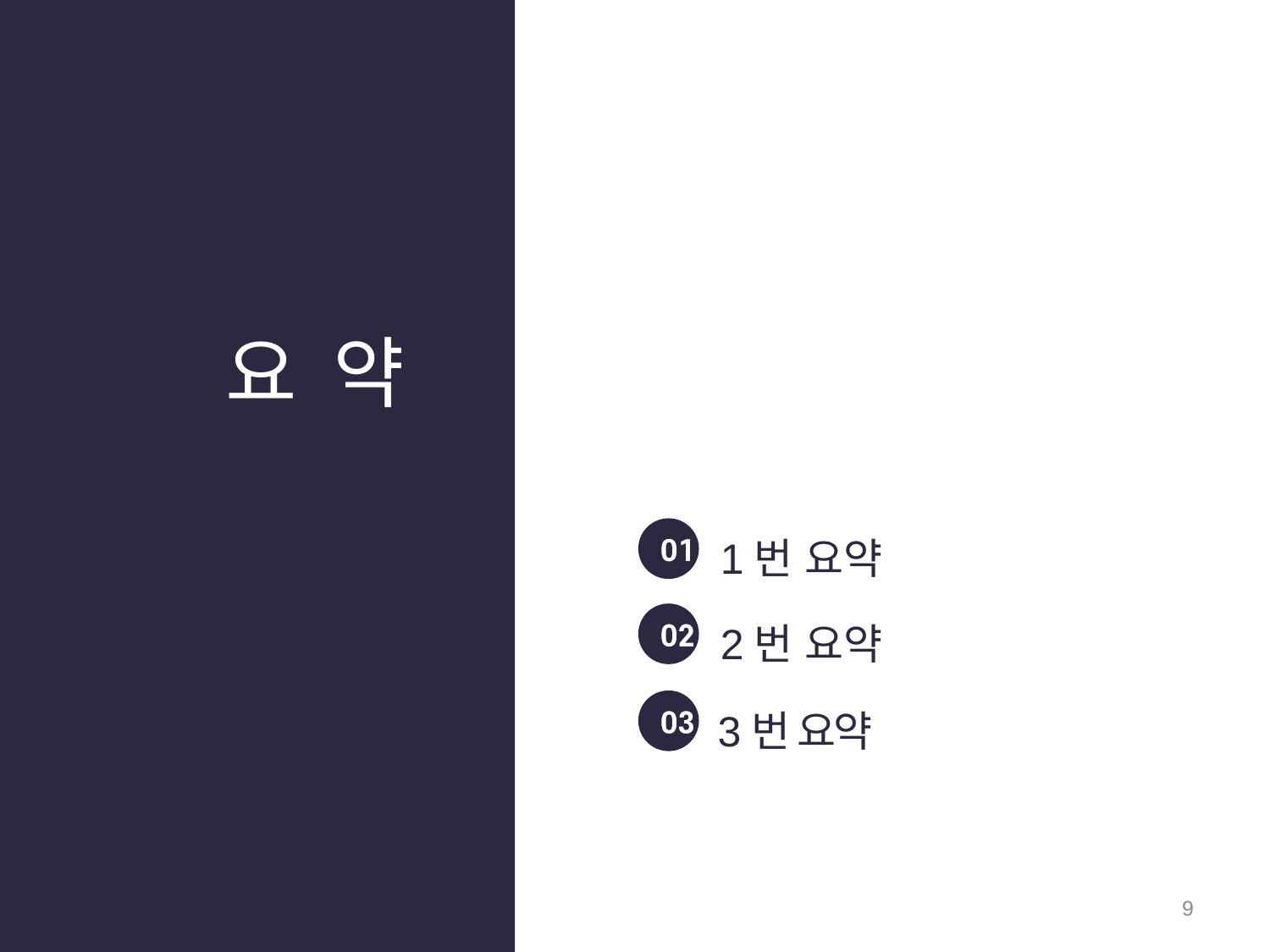

요  약

1번 요약

2번 요약

3번 요약

9